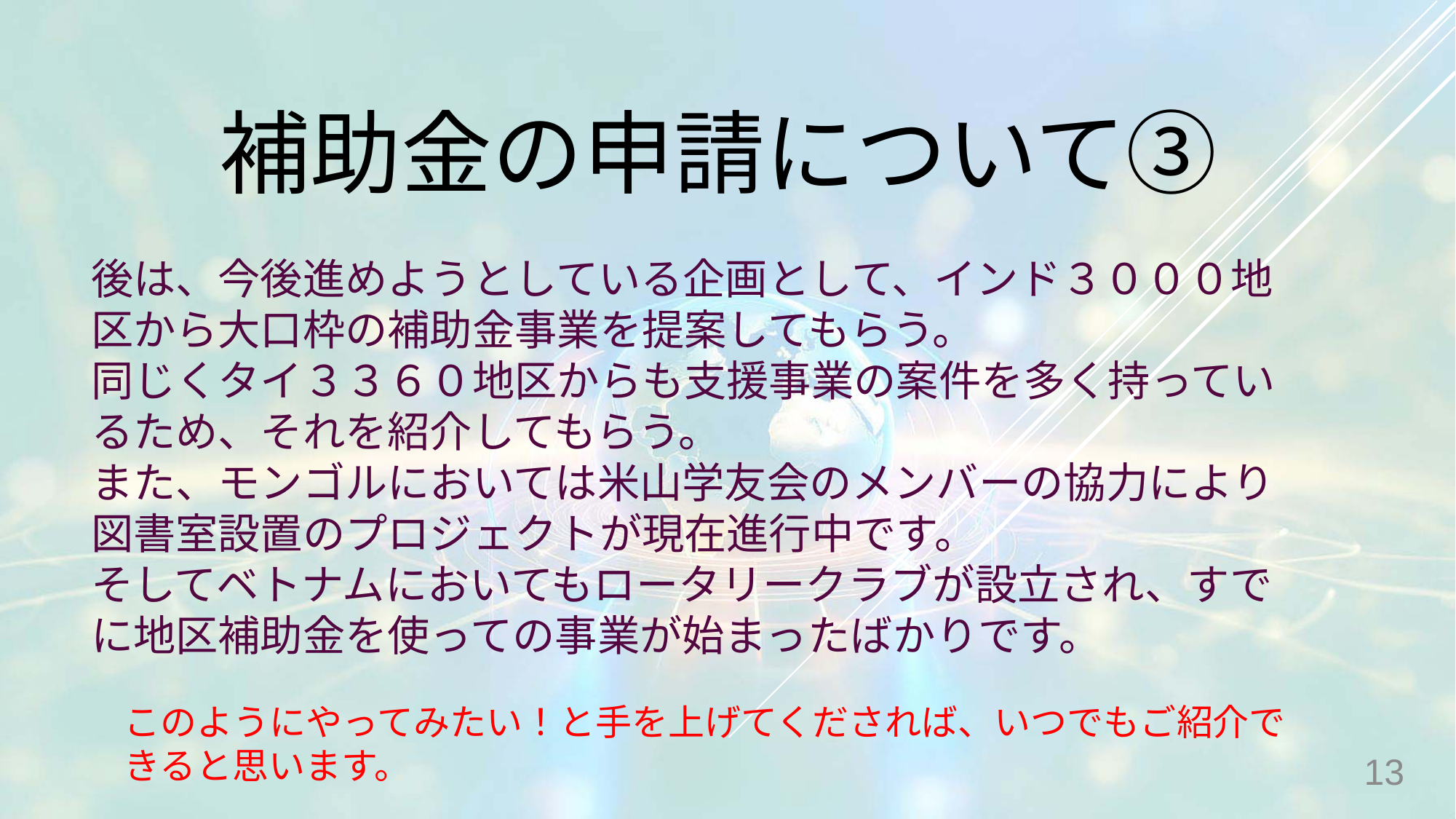

補助金の申請について③
後は、今後進めようとしている企画として、インド３０００地区から大口枠の補助金事業を提案してもらう。
同じくタイ３３６０地区からも支援事業の案件を多く持っているため、それを紹介してもらう。
また、モンゴルにおいては米山学友会のメンバーの協力により図書室設置のプロジェクトが現在進行中です。
そしてベトナムにおいてもロータリークラブが設立され、すでに地区補助金を使っての事業が始まったばかりです。
このようにやってみたい！と手を上げてくだされば、いつでもご紹介できると思います。
13